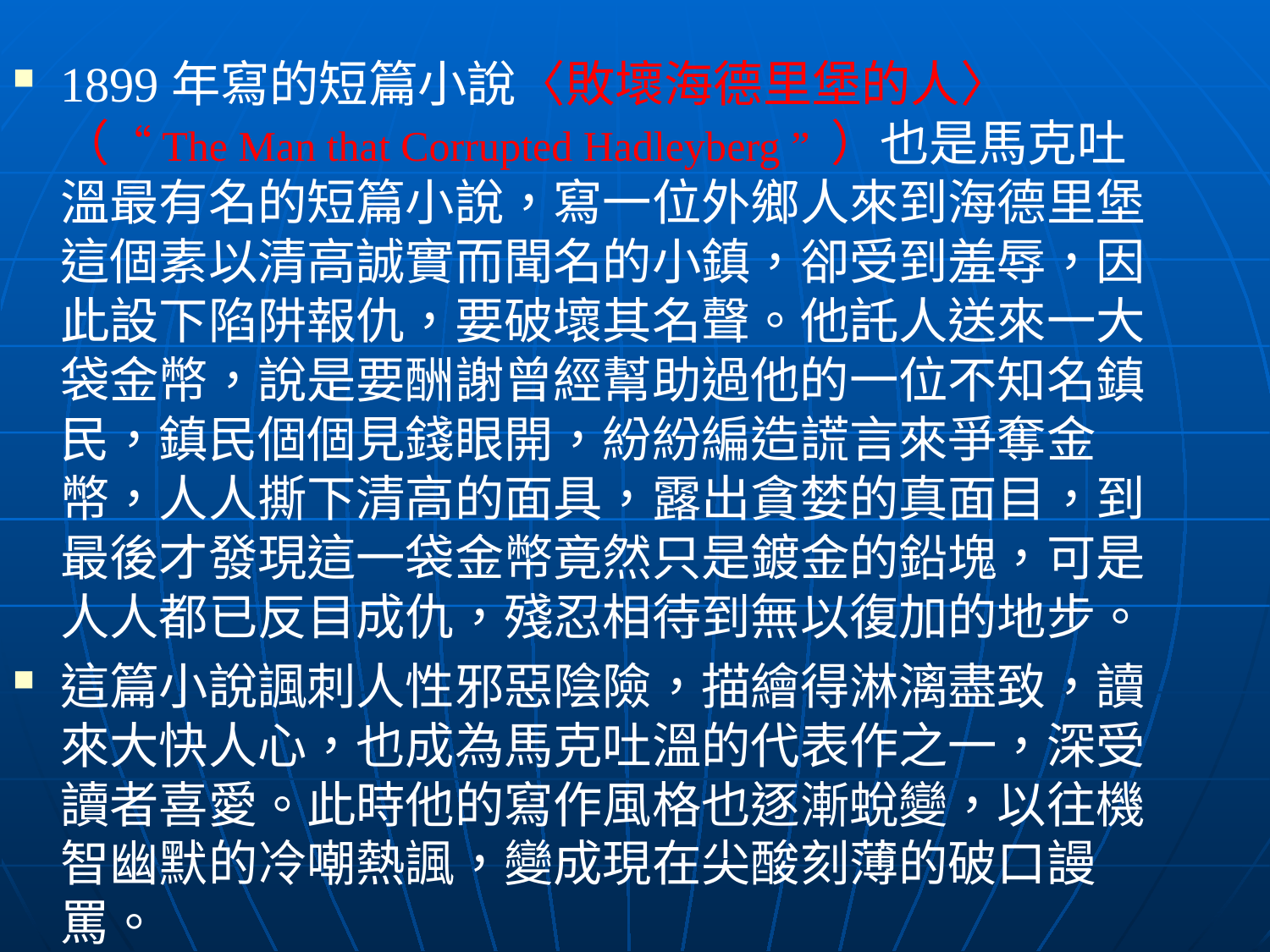

1899年寫的短篇小說〈敗壞海德里堡的人〉（“The Man that Corrupted Hadleyberg ” ）也是馬克吐溫最有名的短篇小說，寫一位外鄉人來到海德里堡這個素以清高誠實而聞名的小鎮，卻受到羞辱，因此設下陷阱報仇，要破壞其名聲。他託人送來一大袋金幣，說是要酬謝曾經幫助過他的一位不知名鎮民，鎮民個個見錢眼開，紛紛編造謊言來爭奪金幣，人人撕下清高的面具，露出貪婪的真面目，到最後才發現這一袋金幣竟然只是鍍金的鉛塊，可是人人都已反目成仇，殘忍相待到無以復加的地步。
這篇小說諷刺人性邪惡陰險，描繪得淋漓盡致，讀來大快人心，也成為馬克吐溫的代表作之一，深受讀者喜愛。此時他的寫作風格也逐漸蛻變，以往機智幽默的冷嘲熱諷，變成現在尖酸刻薄的破口謾罵。